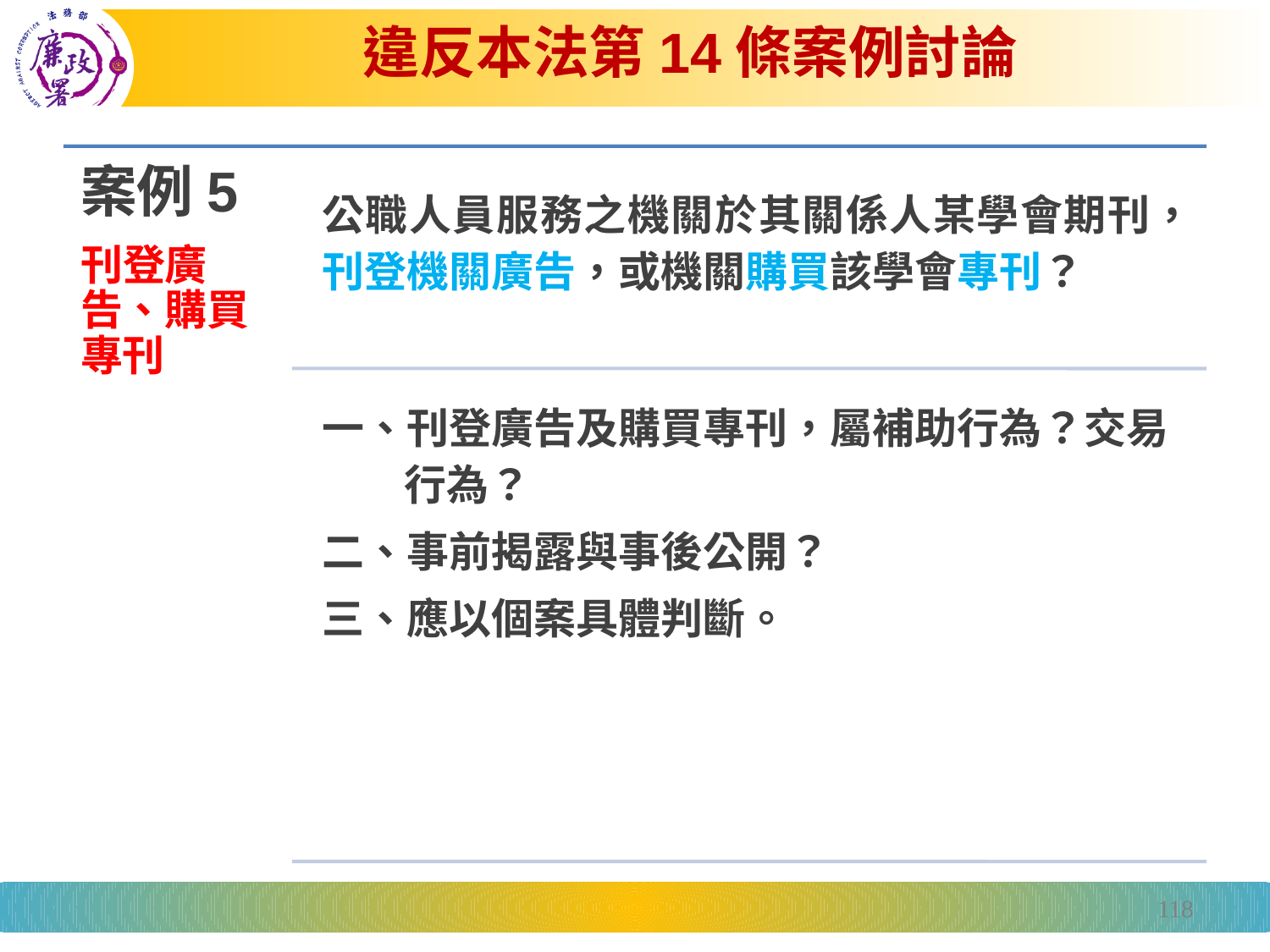

# 違反本法第14條案例討論
案例5
刊登廣告、購買專刊
公職人員服務之機關於其關係人某學會期刊，刊登機關廣告，或機關購買該學會專刊？
一、刊登廣告及購買專刊，屬補助行為？交易行為？
二、事前揭露與事後公開？
三、應以個案具體判斷。
118